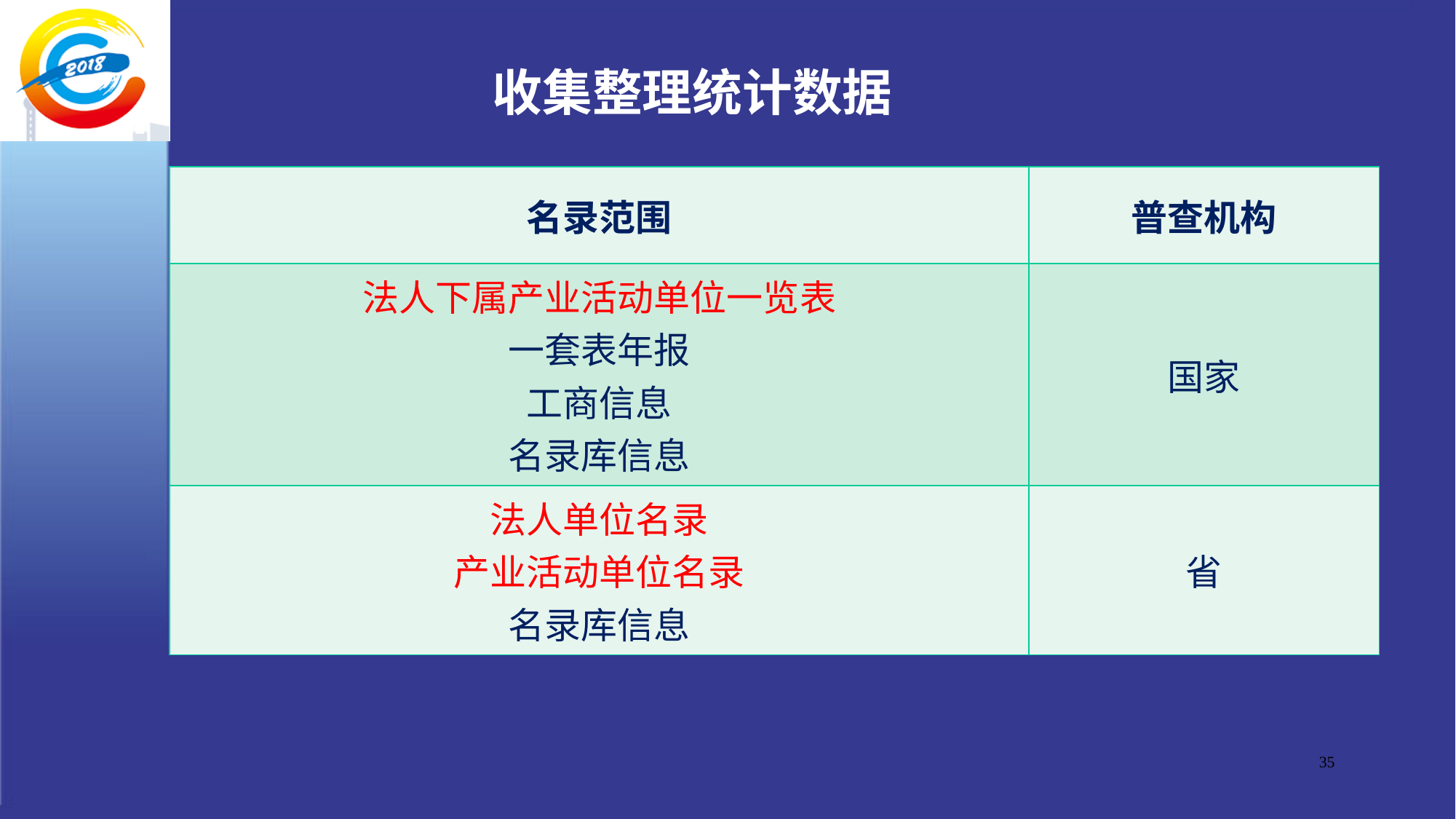

# 收集整理统计数据
| 名录范围 | 普查机构 |
| --- | --- |
| 法人下属产业活动单位一览表 一套表年报 工商信息 名录库信息 | 国家 |
| 法人单位名录 产业活动单位名录 名录库信息 | 省 |

35